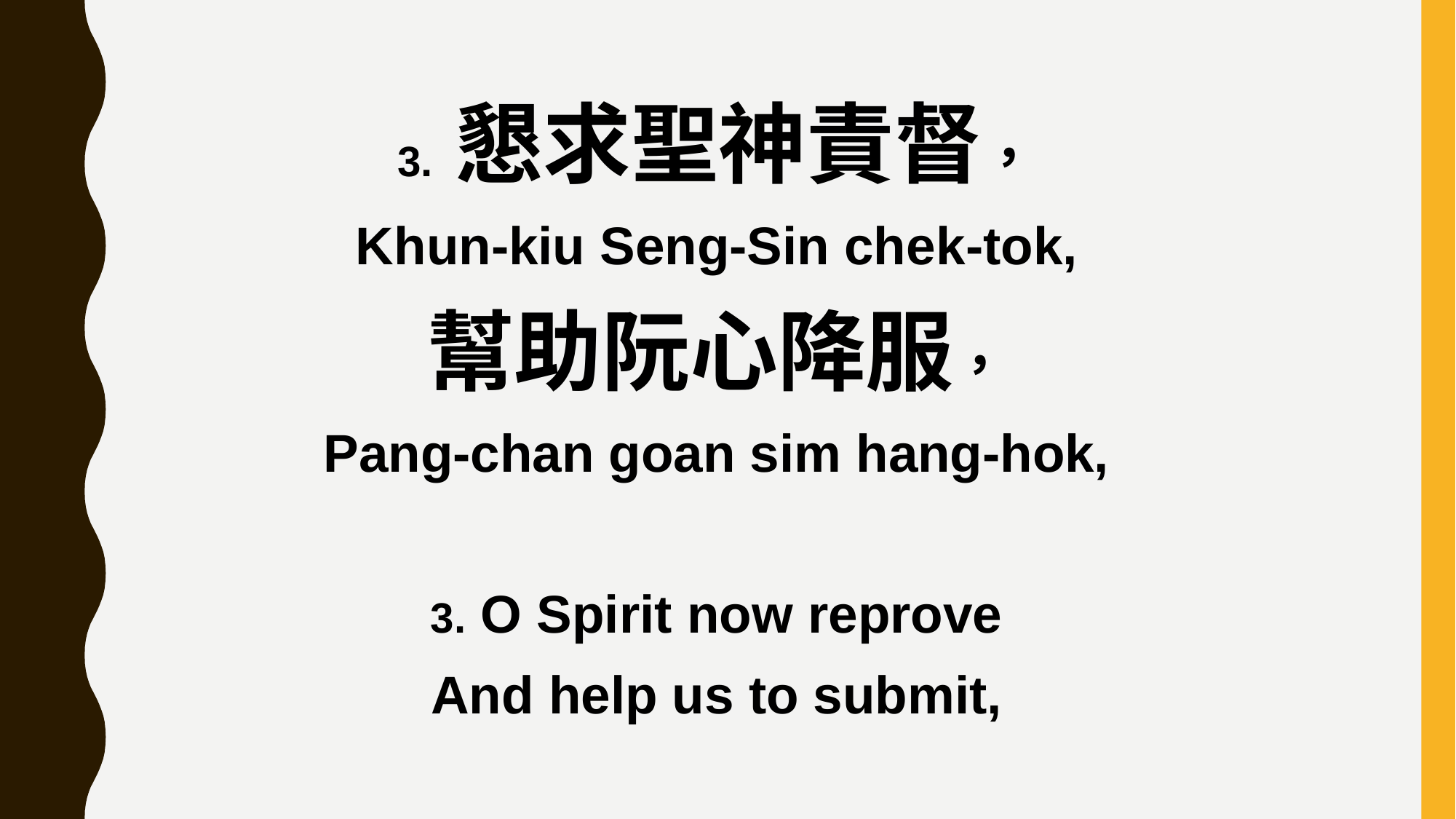

3. 懇求聖神責督，
Khun-kiu Seng-Sin chek-tok,
幫助阮心降服，
Pang-chan goan sim hang-hok,

3. O Spirit now reprove
And help us to submit,